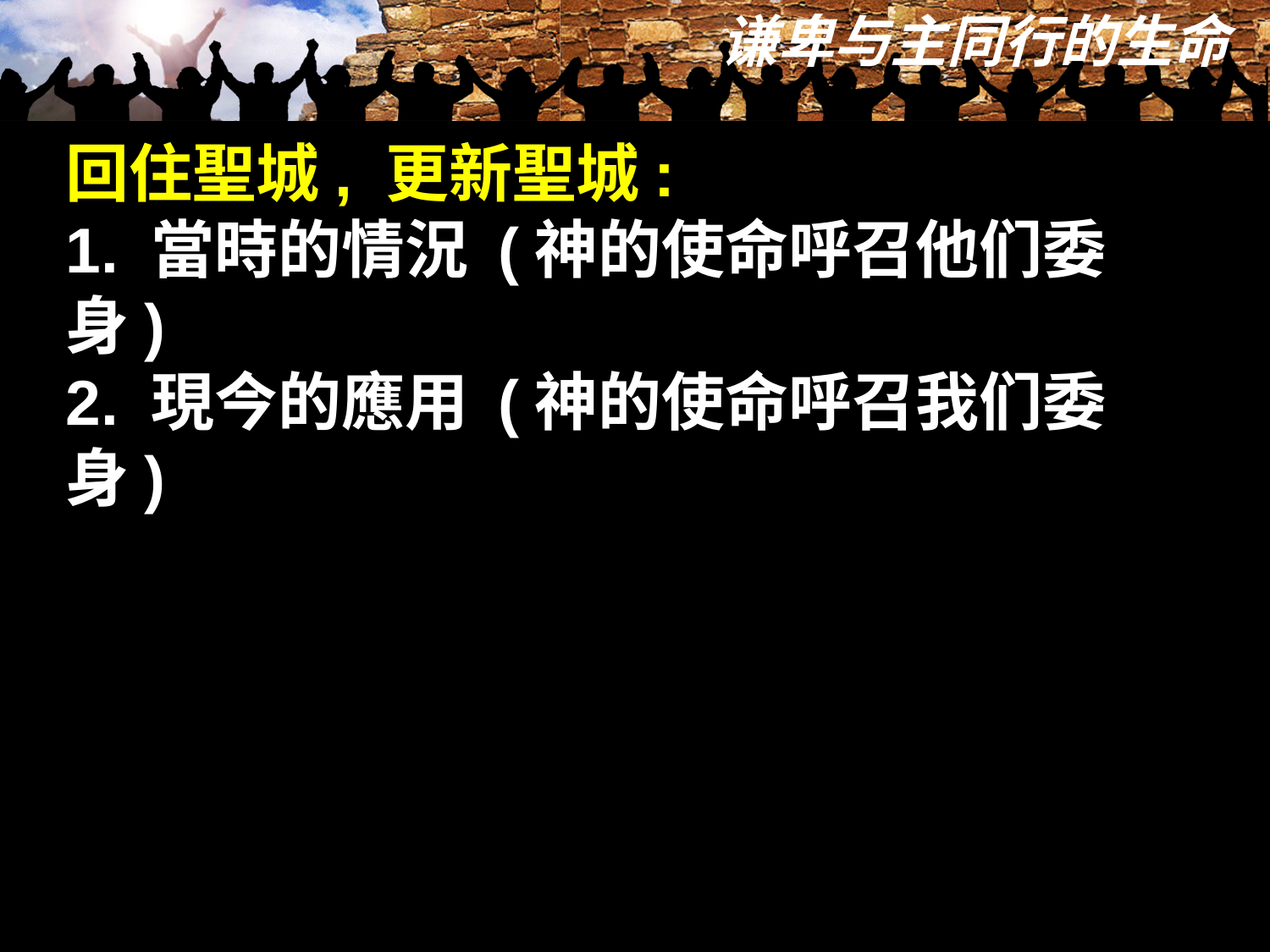

回住聖城, 更新聖城:
1. 當時的情況 (神的使命呼召他们委身)
2. 現今的應用 (神的使命呼召我们委身)